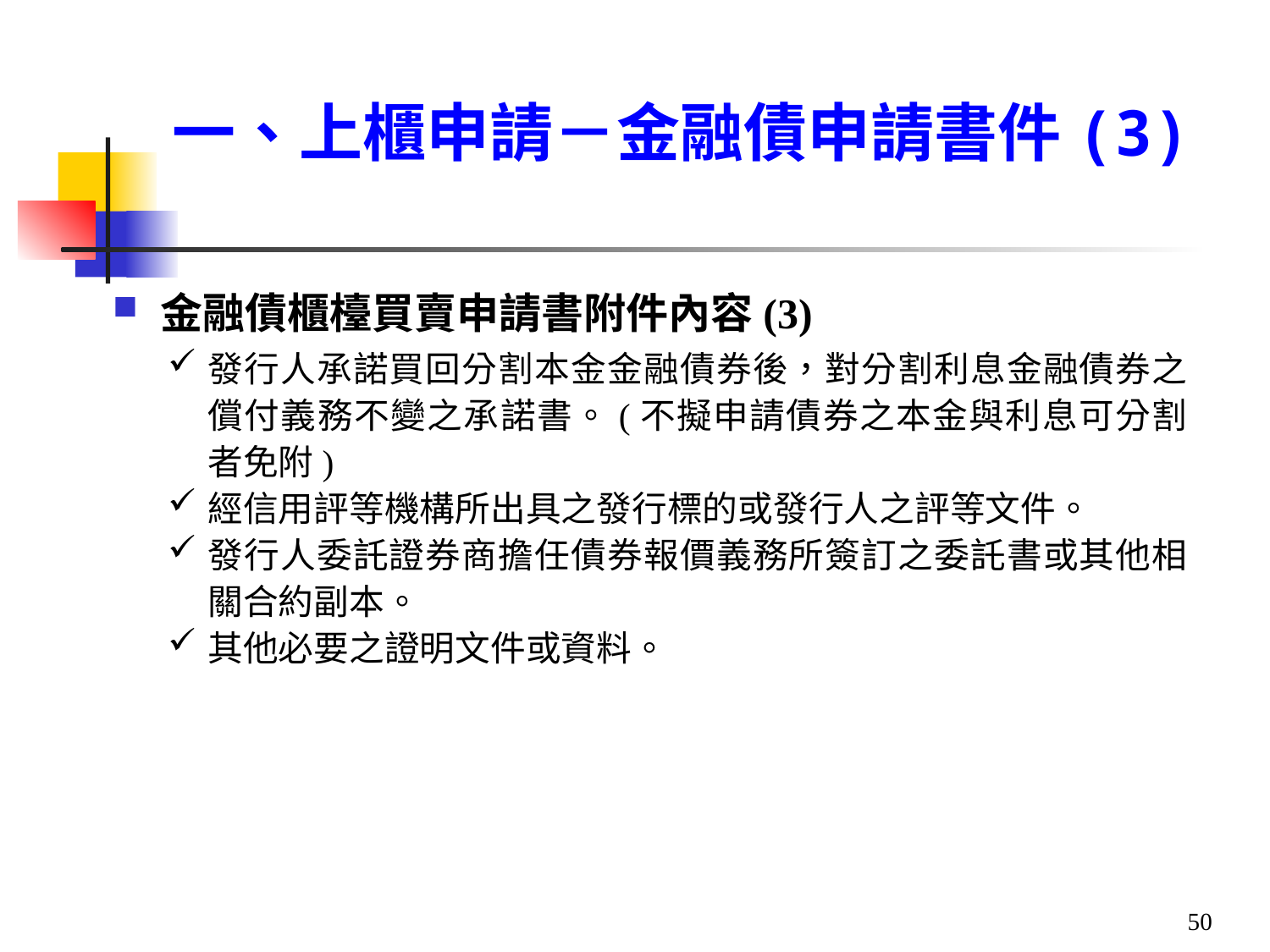

# 一、上櫃申請－金融債申請書件(3)
金融債櫃檯買賣申請書附件內容(3)
發行人承諾買回分割本金金融債券後，對分割利息金融債券之償付義務不變之承諾書。(不擬申請債券之本金與利息可分割者免附)
經信用評等機構所出具之發行標的或發行人之評等文件。
發行人委託證券商擔任債券報價義務所簽訂之委託書或其他相關合約副本。
其他必要之證明文件或資料。
50